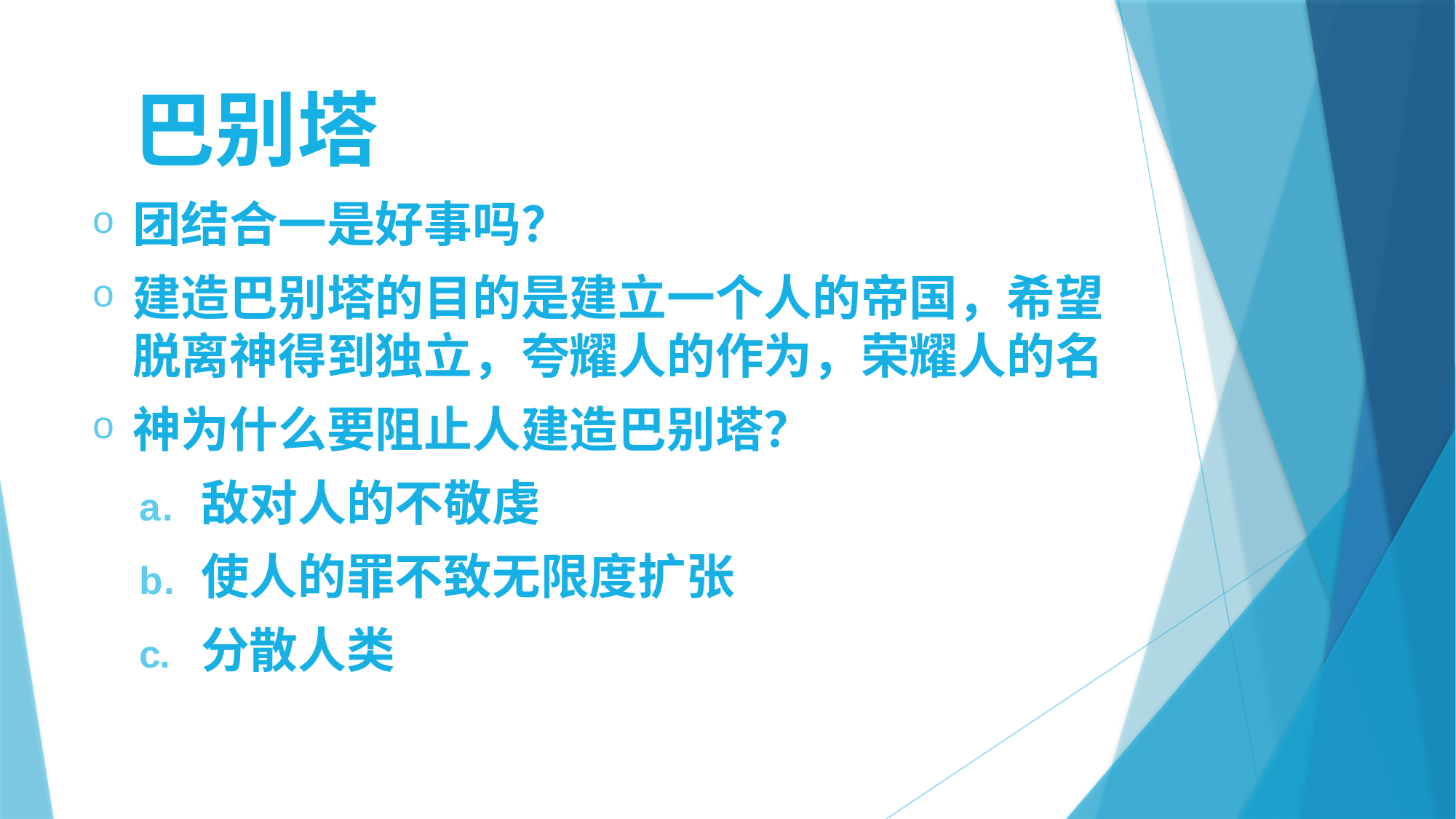

# 巴别塔
团结合一是好事吗？
建造巴别塔的目的是建立一个人的帝国，希望脱离神得到独立，夸耀人的作为，荣耀人的名
神为什么要阻止人建造巴别塔？
敌对人的不敬虔
使人的罪不致无限度扩张
分散人类